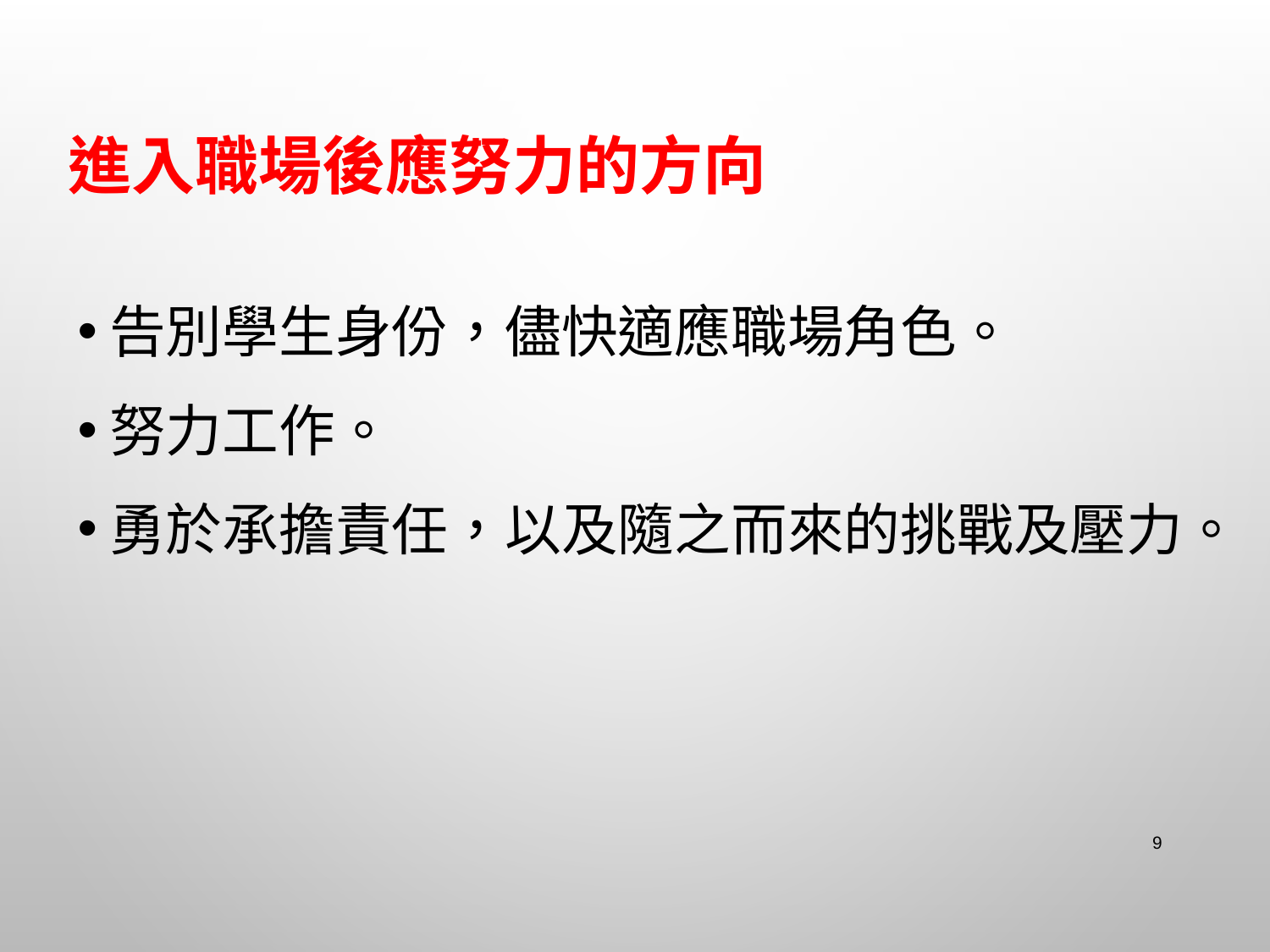

# 進入職場後應努力的方向
告別學生身份，儘快適應職場角色。
努力工作。
勇於承擔責任，以及隨之而來的挑戰及壓力。
9